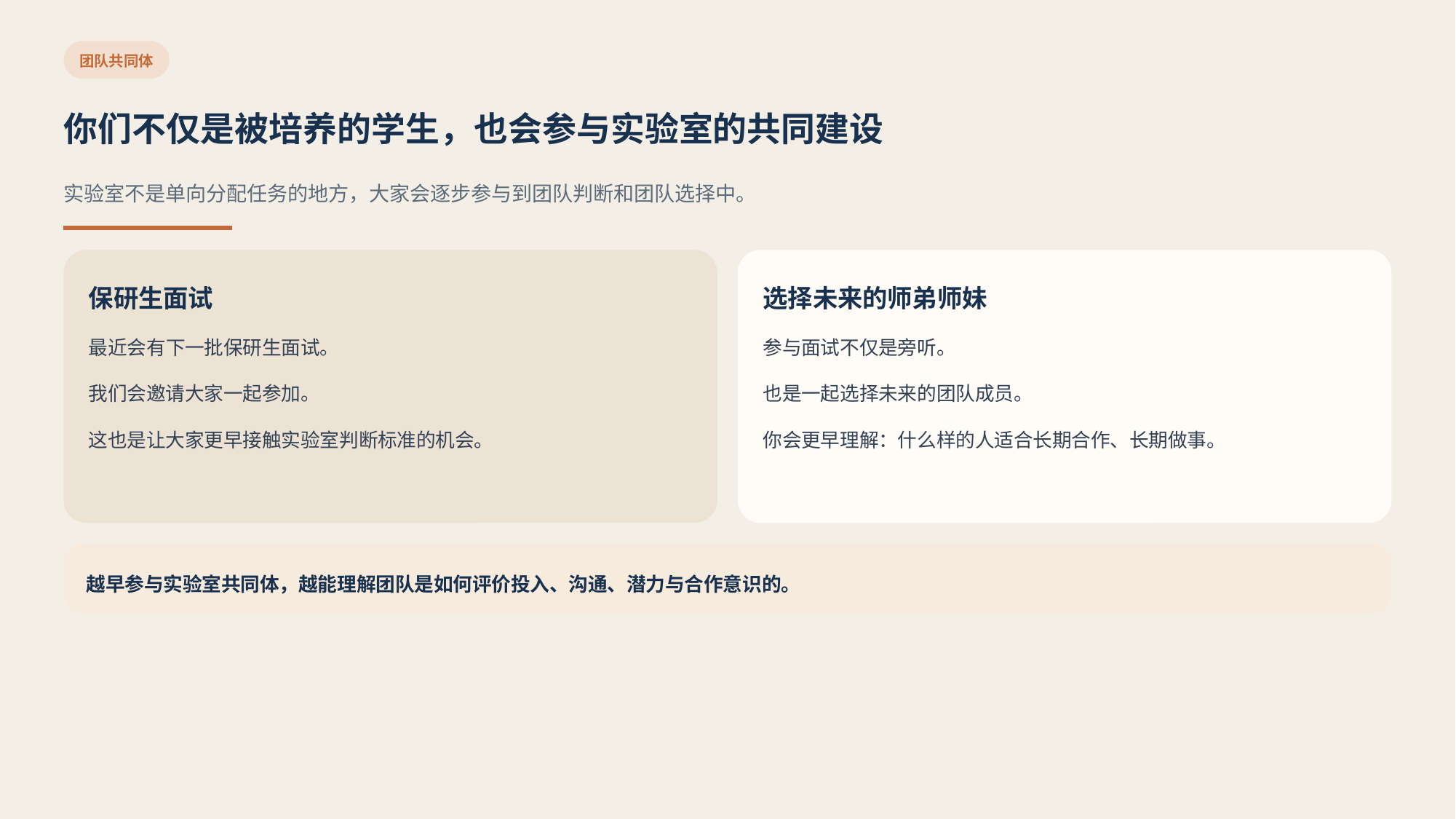

团队共同体
你们不仅是被培养的学生，也会参与实验室的共同建设
实验室不是单向分配任务的地方，大家会逐步参与到团队判断和团队选择中。

保研生面试
选择未来的师弟师妹
最近会有下一批保研生面试。
参与面试不仅是旁听。
我们会邀请大家一起参加。
也是一起选择未来的团队成员。
这也是让大家更早接触实验室判断标准的机会。
你会更早理解：什么样的人适合长期合作、长期做事。

越早参与实验室共同体，越能理解团队是如何评价投入、沟通、潜力与合作意识的。